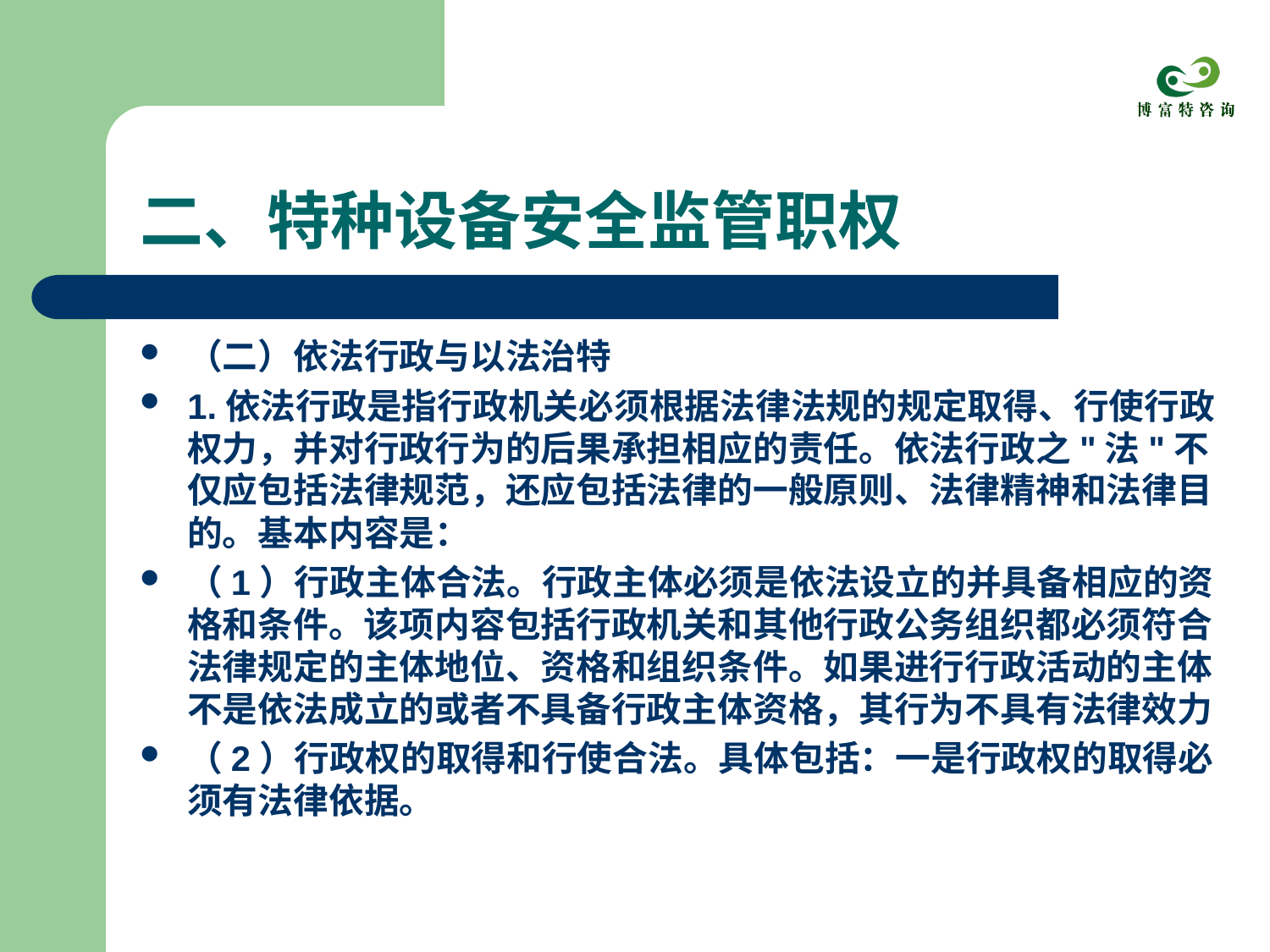

# 二、特种设备安全监管职权
（二）依法行政与以法治特
1.依法行政是指行政机关必须根据法律法规的规定取得、行使行政权力，并对行政行为的后果承担相应的责任。依法行政之"法"不仅应包括法律规范，还应包括法律的一般原则、法律精神和法律目的。基本内容是：
（1）行政主体合法。行政主体必须是依法设立的并具备相应的资格和条件。该项内容包括行政机关和其他行政公务组织都必须符合法律规定的主体地位、资格和组织条件。如果进行行政活动的主体不是依法成立的或者不具备行政主体资格，其行为不具有法律效力
（2）行政权的取得和行使合法。具体包括：一是行政权的取得必须有法律依据。